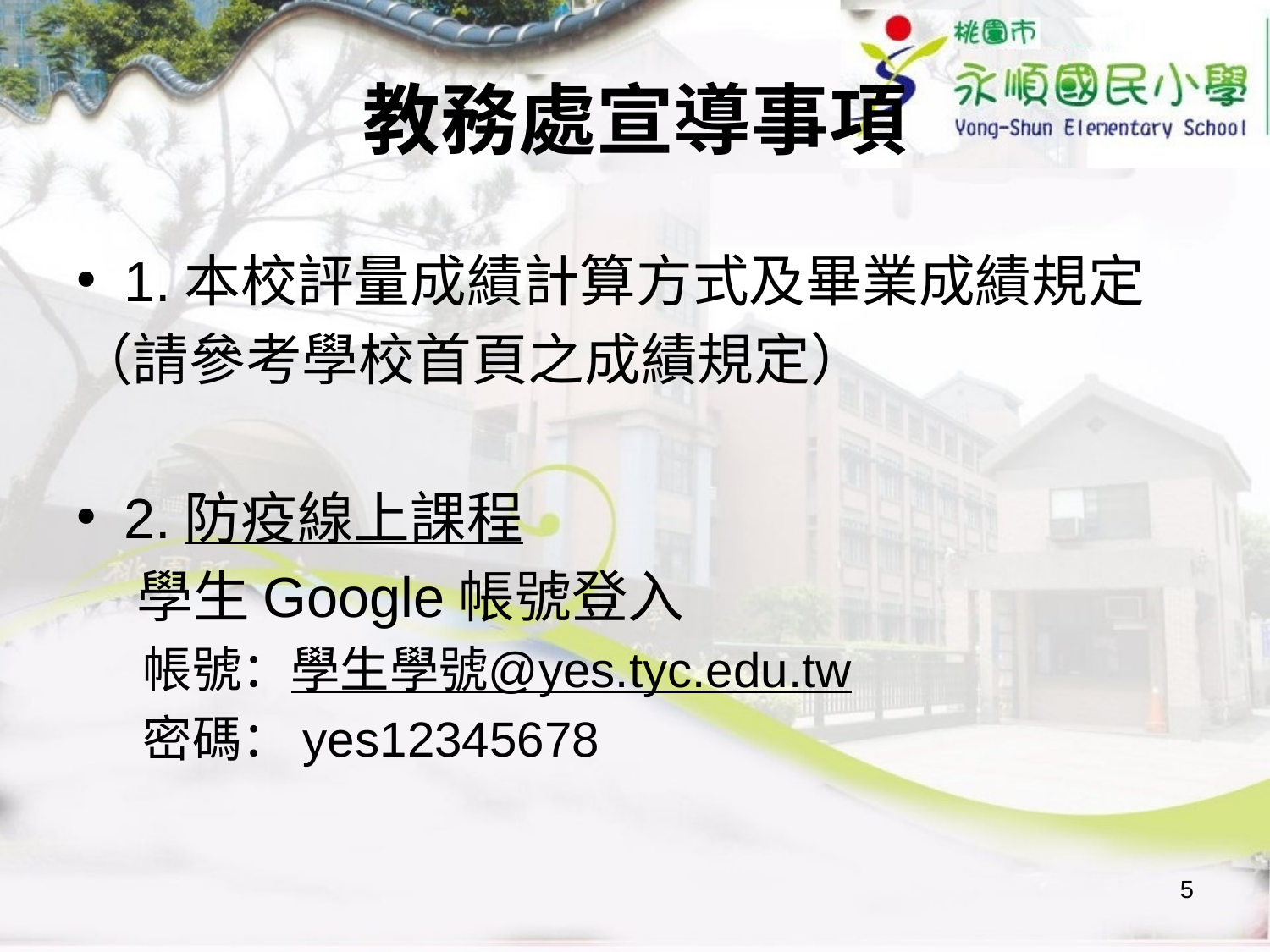

# 教務處宣導事項
1.本校評量成績計算方式及畢業成績規定
（請參考學校首頁之成績規定）

2.防疫線上課程
   學生Google帳號登入
    帳號：學生學號@yes.tyc.edu.tw
    密碼：yes12345678

5